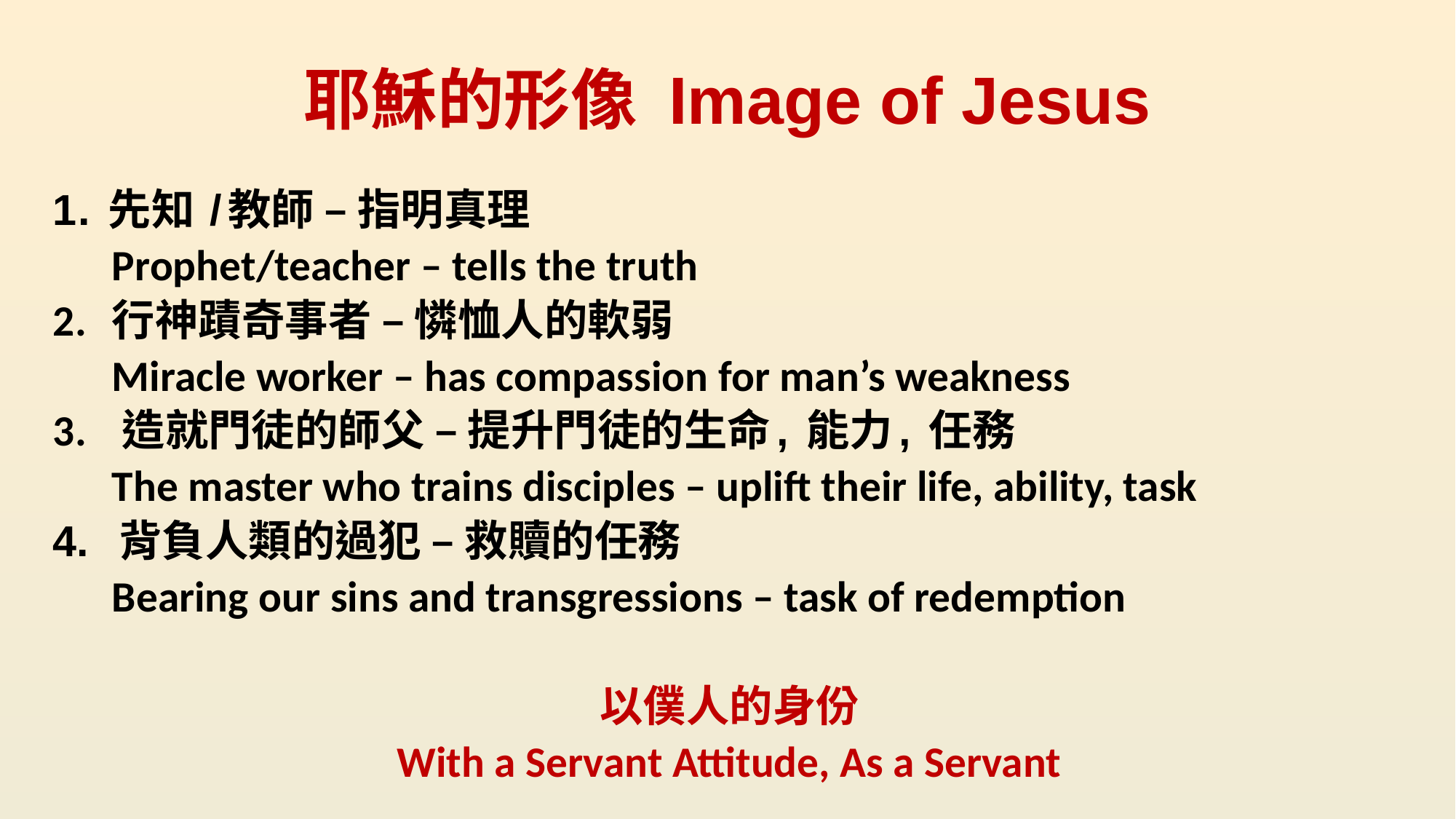

# 耶穌的形像 Image of Jesus
先知 /教師 – 指明真理
      Prophet/teacher – tells the truth
2.  行神蹟奇事者 – 憐恤人的軟弱
      Miracle worker – has compassion for man’s weakness
3.   造就門徒的師父 – 提升門徒的生命, 能力, 任務
      The master who trains disciples – uplift their life, ability, task
4.  背負人類的過犯 – 救贖的任務
      Bearing our sins and transgressions – task of redemption

以僕人的身份
With a Servant Attitude, As a Servant